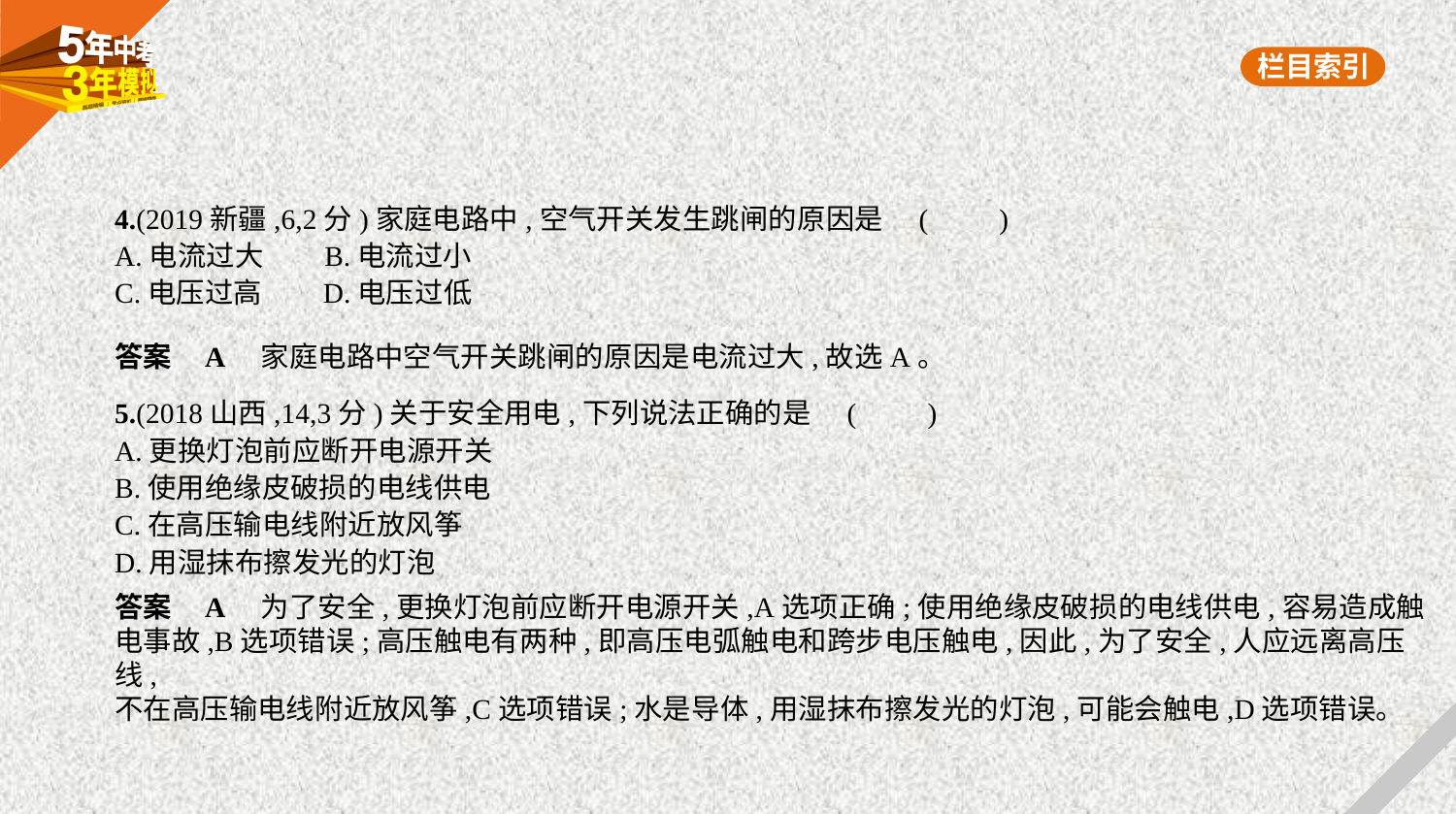

4.(2019新疆,6,2分)家庭电路中,空气开关发生跳闸的原因是 (　　)
A.电流过大　    B.电流过小
C.电压过高　    D.电压过低
答案    A　家庭电路中空气开关跳闸的原因是电流过大,故选A。
5.(2018山西,14,3分)关于安全用电,下列说法正确的是 (　　)
A.更换灯泡前应断开电源开关
B.使用绝缘皮破损的电线供电
C.在高压输电线附近放风筝
D.用湿抹布擦发光的灯泡
答案    A　为了安全,更换灯泡前应断开电源开关,A选项正确;使用绝缘皮破损的电线供电,容易造成触
电事故,B选项错误;高压触电有两种,即高压电弧触电和跨步电压触电,因此,为了安全,人应远离高压线,
不在高压输电线附近放风筝,C选项错误;水是导体,用湿抹布擦发光的灯泡,可能会触电,D选项错误。